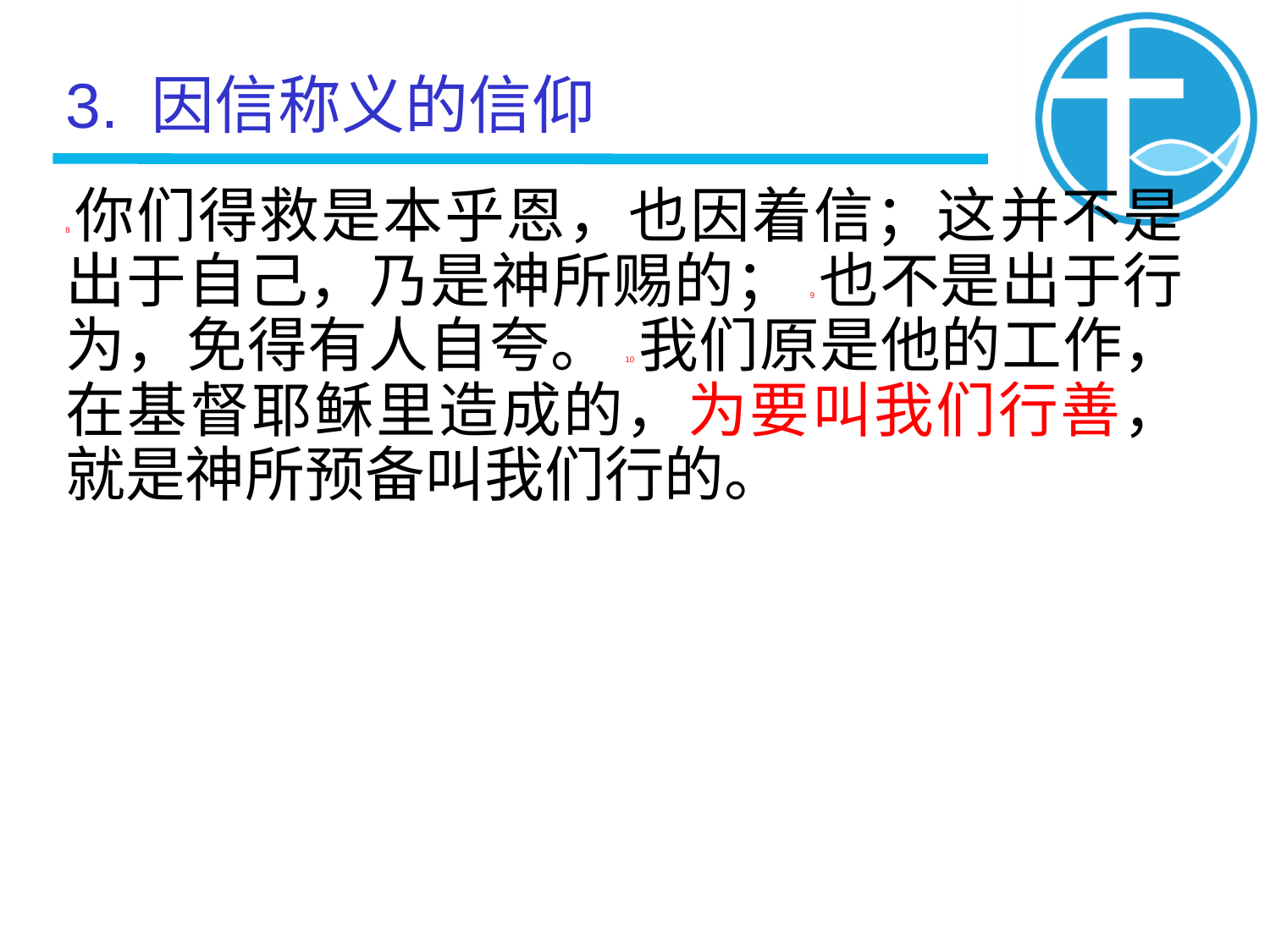

3. 因信称义的信仰
8你们得救是本乎恩，也因着信；这并不是出于自己，乃是神所赐的；9也不是出于行为，免得有人自夸。10我们原是他的工作，在基督耶稣里造成的，为要叫我们行善，就是神所预备叫我们行的。